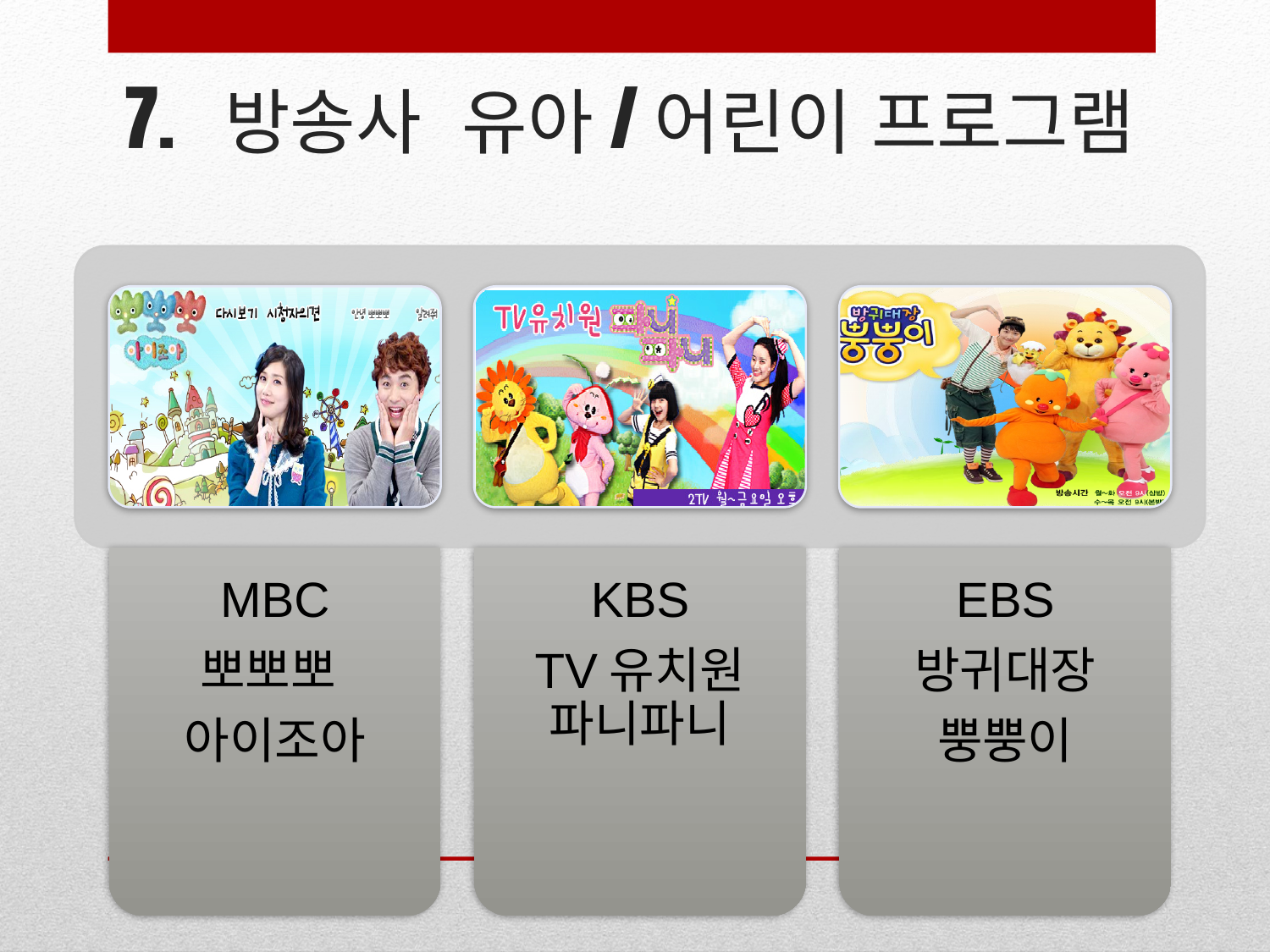

# 7.  방송사  유아/어린이 프로그램
MBC
뽀뽀뽀
아이조아
KBS
TV유치원 파니파니
EBS
방귀대장
뿡뿡이